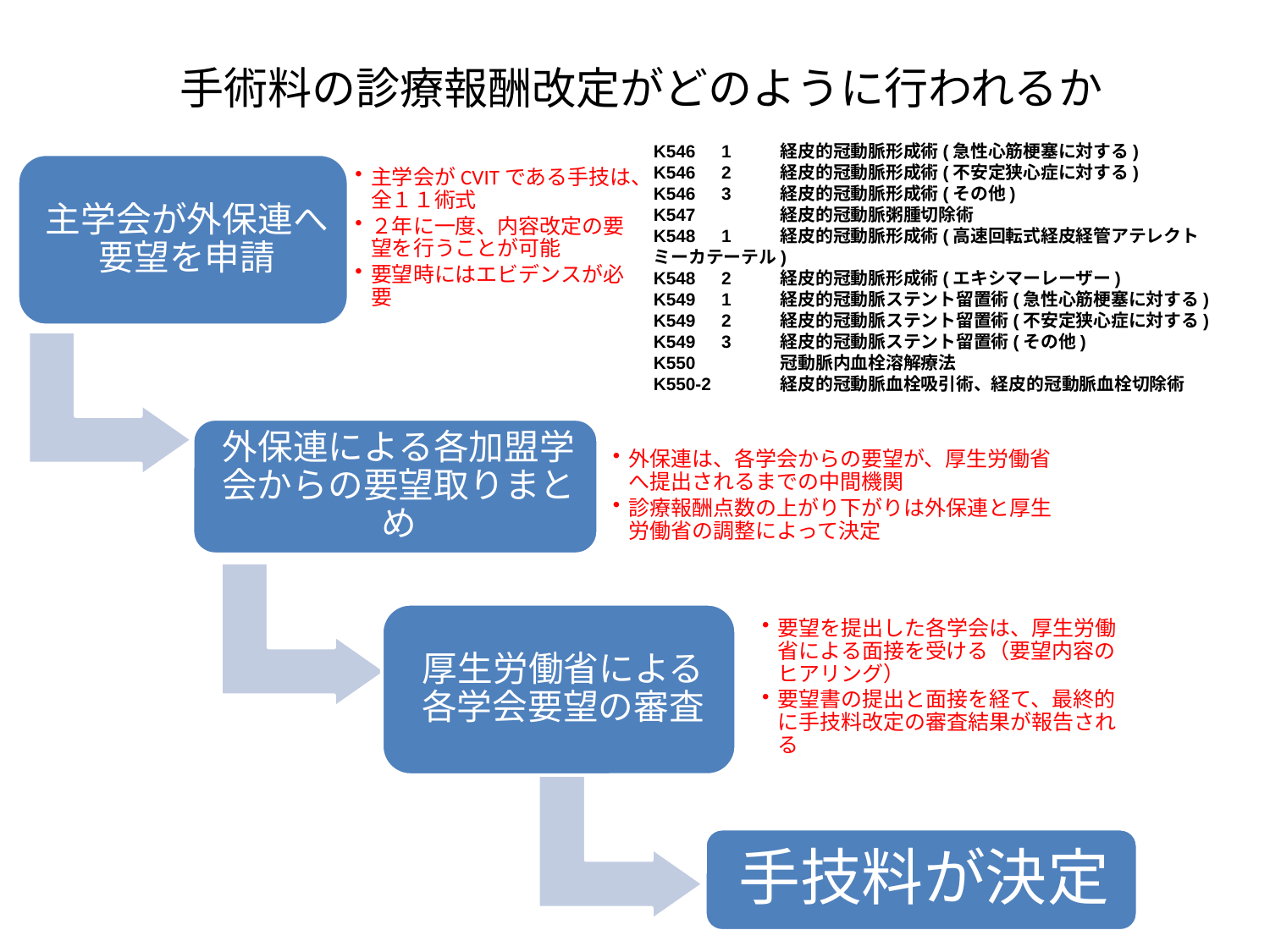

# 手術料の診療報酬改定がどのように行われるか

K546　1	経皮的冠動脈形成術(急性心筋梗塞に対する)
K546　2	経皮的冠動脈形成術(不安定狭心症に対する)
K546　3	経皮的冠動脈形成術(その他)
K547	経皮的冠動脈粥腫切除術
K548　1	経皮的冠動脈形成術(高速回転式経皮経管アテレクトミーカテーテル)
K548　2	経皮的冠動脈形成術(エキシマーレーザー)
K549　1	経皮的冠動脈ステント留置術(急性心筋梗塞に対する)
K549　2	経皮的冠動脈ステント留置術(不安定狭心症に対する)
K549　3	経皮的冠動脈ステント留置術(その他)
K550	冠動脈内血栓溶解療法
K550-2	経皮的冠動脈血栓吸引術、経皮的冠動脈血栓切除術

主学会が外保連へ要望を申請
主学会がCVITである手技は、全１１術式
２年に一度、内容改定の要望を行うことが可能
要望時にはエビデンスが必要
外保連による各加盟学会からの要望取りまとめ
外保連は、各学会からの要望が、厚生労働省へ提出されるまでの中間機関
診療報酬点数の上がり下がりは外保連と厚生労働省の調整によって決定

厚生労働省による各学会要望の審査
要望を提出した各学会は、厚生労働省による面接を受ける（要望内容のヒアリング）
要望書の提出と面接を経て、最終的に手技料改定の審査結果が報告される
手技料が決定